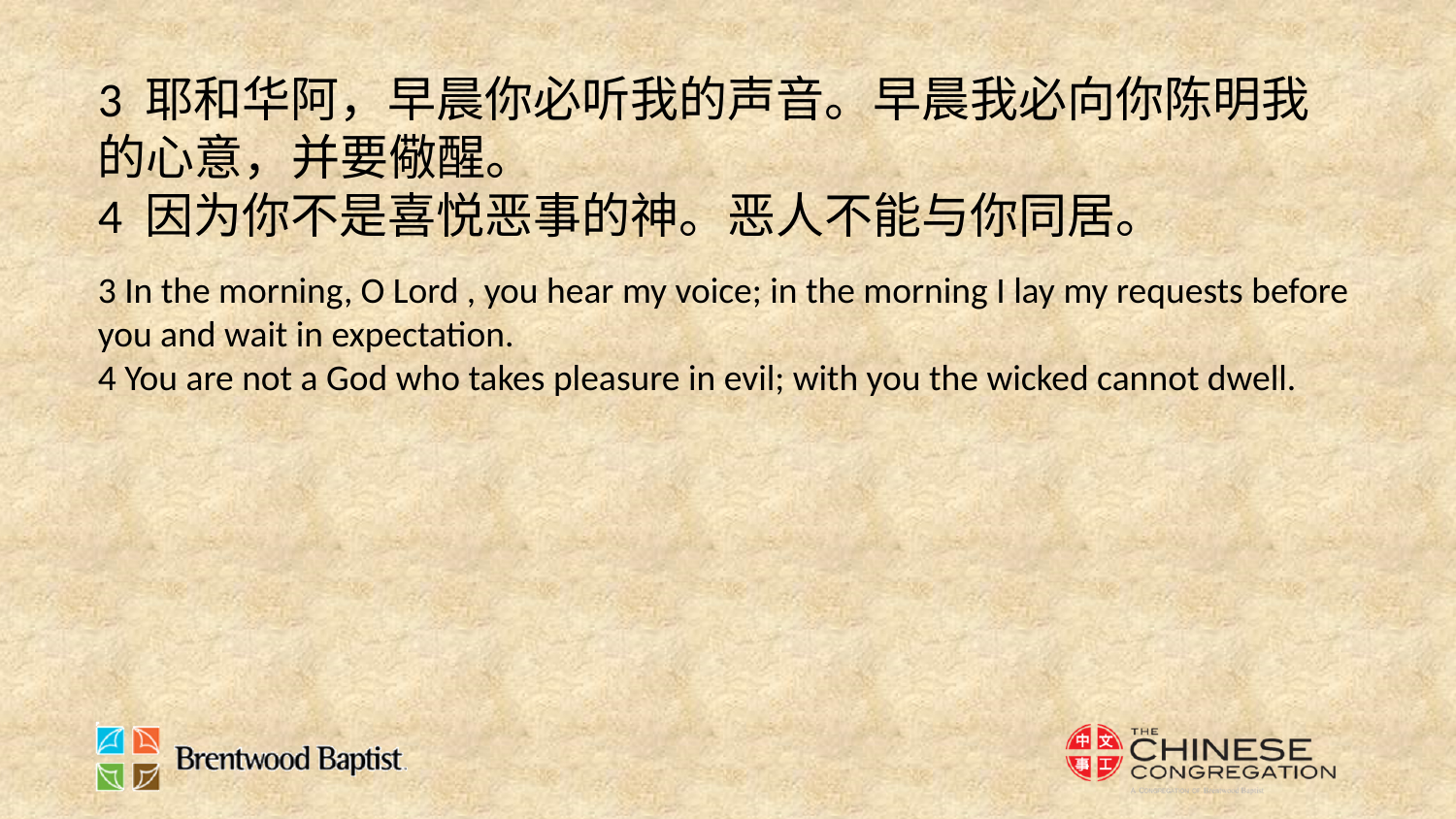

3 耶和华阿，早晨你必听我的声音。早晨我必向你陈明我的心意，并要儆醒。
4 因为你不是喜悦恶事的神。恶人不能与你同居。

3 In the morning, O Lord , you hear my voice; in the morning I lay my requests before you and wait in expectation.
4 You are not a God who takes pleasure in evil; with you the wicked cannot dwell.